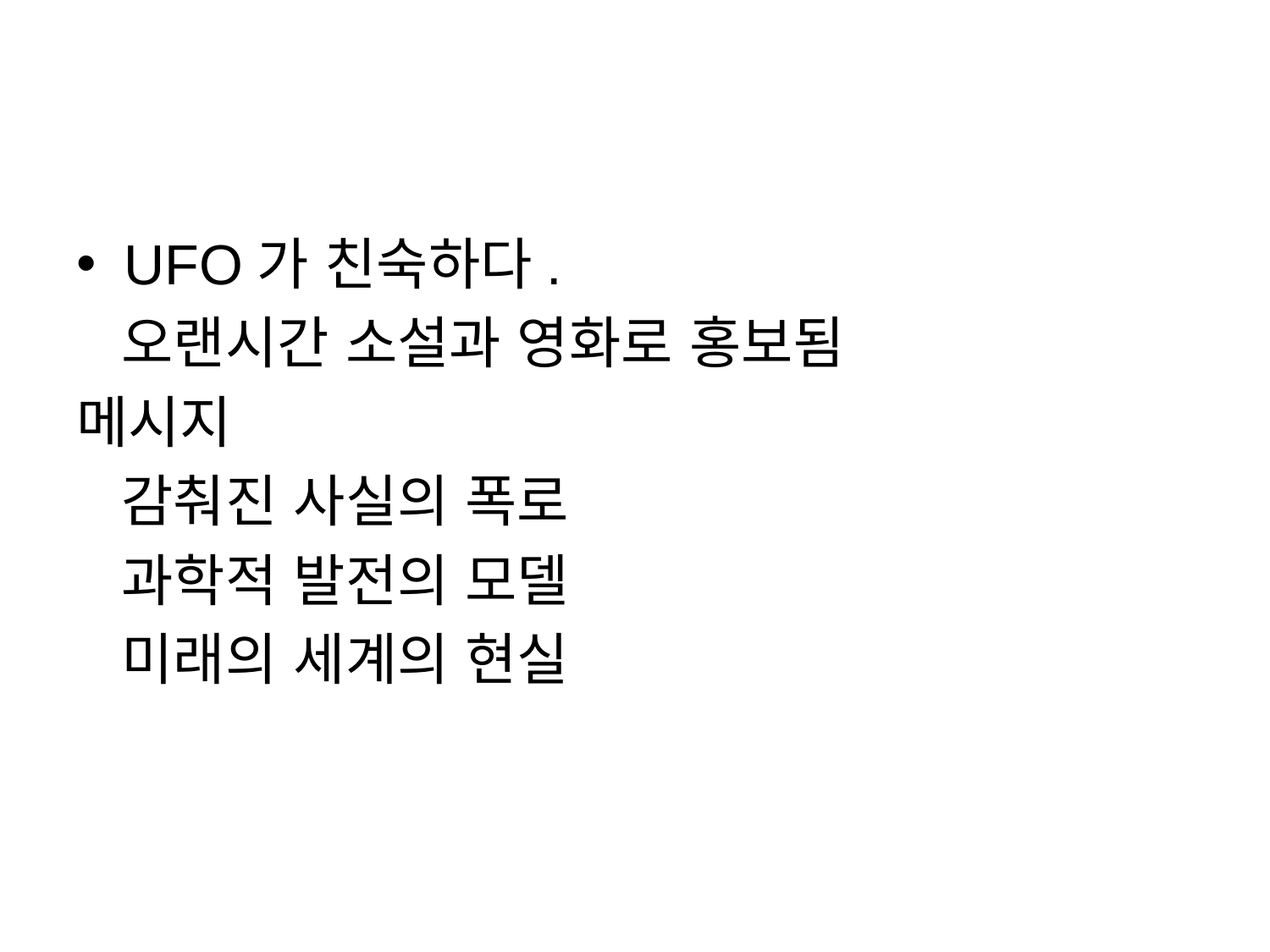

#
UFO가 친숙하다.
  오랜시간 소설과 영화로 홍보됨
메시지
  감춰진 사실의 폭로
  과학적 발전의 모델
  미래의 세계의 현실